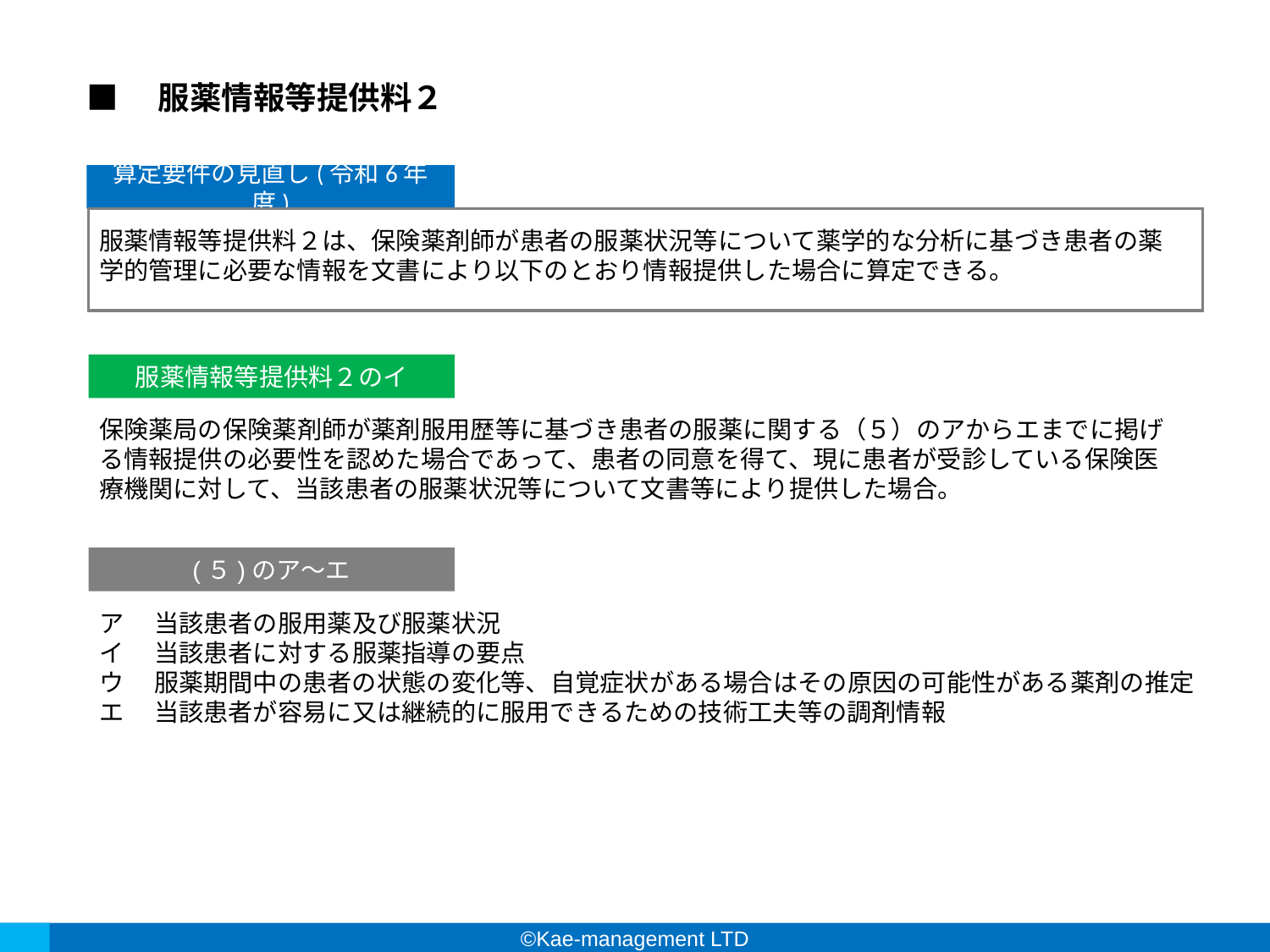

■　服薬情報等提供料２
算定要件の見直し(令和6年度)

服薬情報等提供料２は、保険薬剤師が患者の服薬状況等について薬学的な分析に基づき患者の薬学的管理に必要な情報を文書により以下のとおり情報提供した場合に算定できる。
服薬情報等提供料２のイ
保険薬局の保険薬剤師が薬剤服用歴等に基づき患者の服薬に関する（５）のアからエまでに掲げる情報提供の必要性を認めた場合であって、患者の同意を得て、現に患者が受診している保険医療機関に対して、当該患者の服薬状況等について文書等により提供した場合。
(５)のア～エ
ア 　当該患者の服用薬及び服薬状況
イ 　当該患者に対する服薬指導の要点
ウ 　服薬期間中の患者の状態の変化等、自覚症状がある場合はその原因の可能性がある薬剤の推定
エ 　当該患者が容易に又は継続的に服用できるための技術工夫等の調剤情報